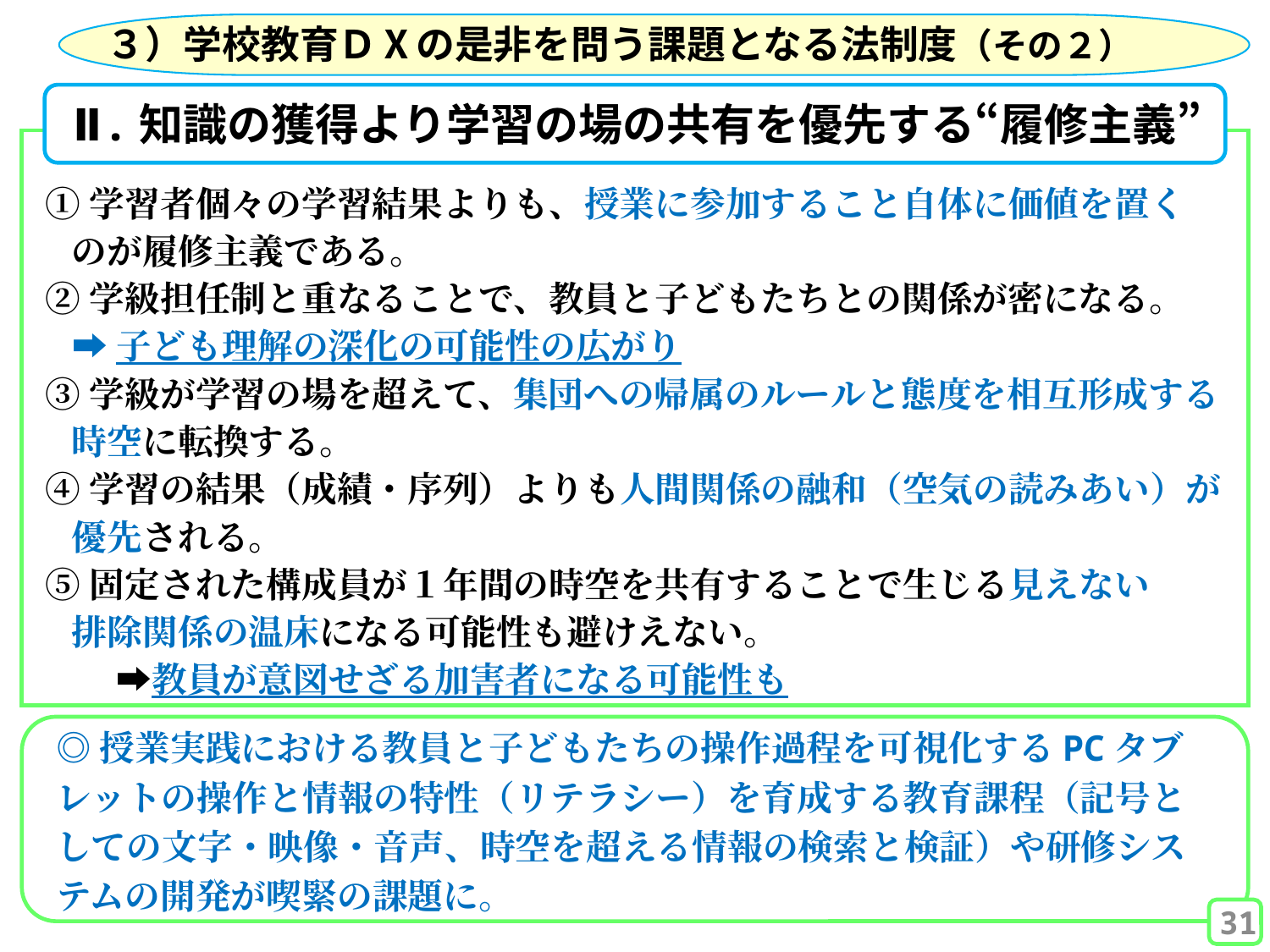

３）学校教育ＤⅩの是非を問う課題となる法制度（その２）

Ⅱ.知識の獲得より学習の場の共有を優先する“履修主義”

➀学習者個々の学習結果よりも、授業に参加すること自体に価値を置く
  のが履修主義である。
➁学級担任制と重なることで、教員と子どもたちとの関係が密になる。
   ➡子ども理解の深化の可能性の広がり
③学級が学習の場を超えて、集団への帰属のルールと態度を相互形成する
  時空に転換する。
④学習の結果（成績・序列）よりも人間関係の融和（空気の読みあい）が
  優先される。
⑤固定された構成員が１年間の時空を共有することで生じる見えない
  排除関係の温床になる可能性も避けえない。
　　➡教員が意図せざる加害者になる可能性も
◎授業実践における教員と子どもたちの操作過程を可視化するPCタブレットの操作と情報の特性（リテラシー）を育成する教育課程（記号としての文字・映像・音声、時空を超える情報の検索と検証）や研修システムの開発が喫緊の課題に。

31